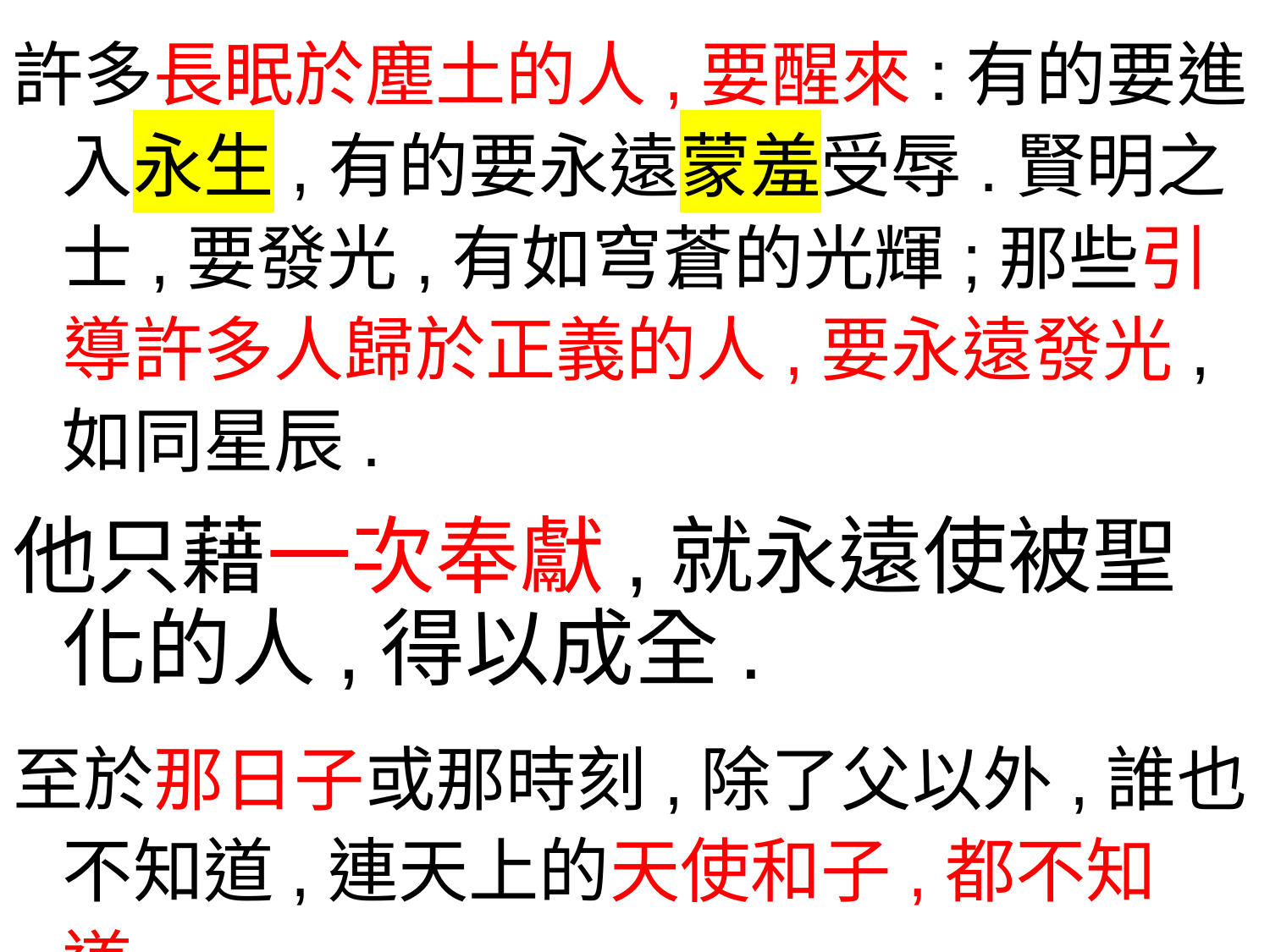

許多長眠於塵土的人,要醒來:有的要進入永生,有的要永遠蒙羞受辱.賢明之士,要發光,有如穹蒼的光輝;那些引導許多人歸於正義的人,要永遠發光,如同星辰.
他只藉一次奉獻,就永遠使被聖化的人,得以成全.
至於那日子或那時刻,除了父以外,誰也不知道,連天上的天使和子,都不知道.